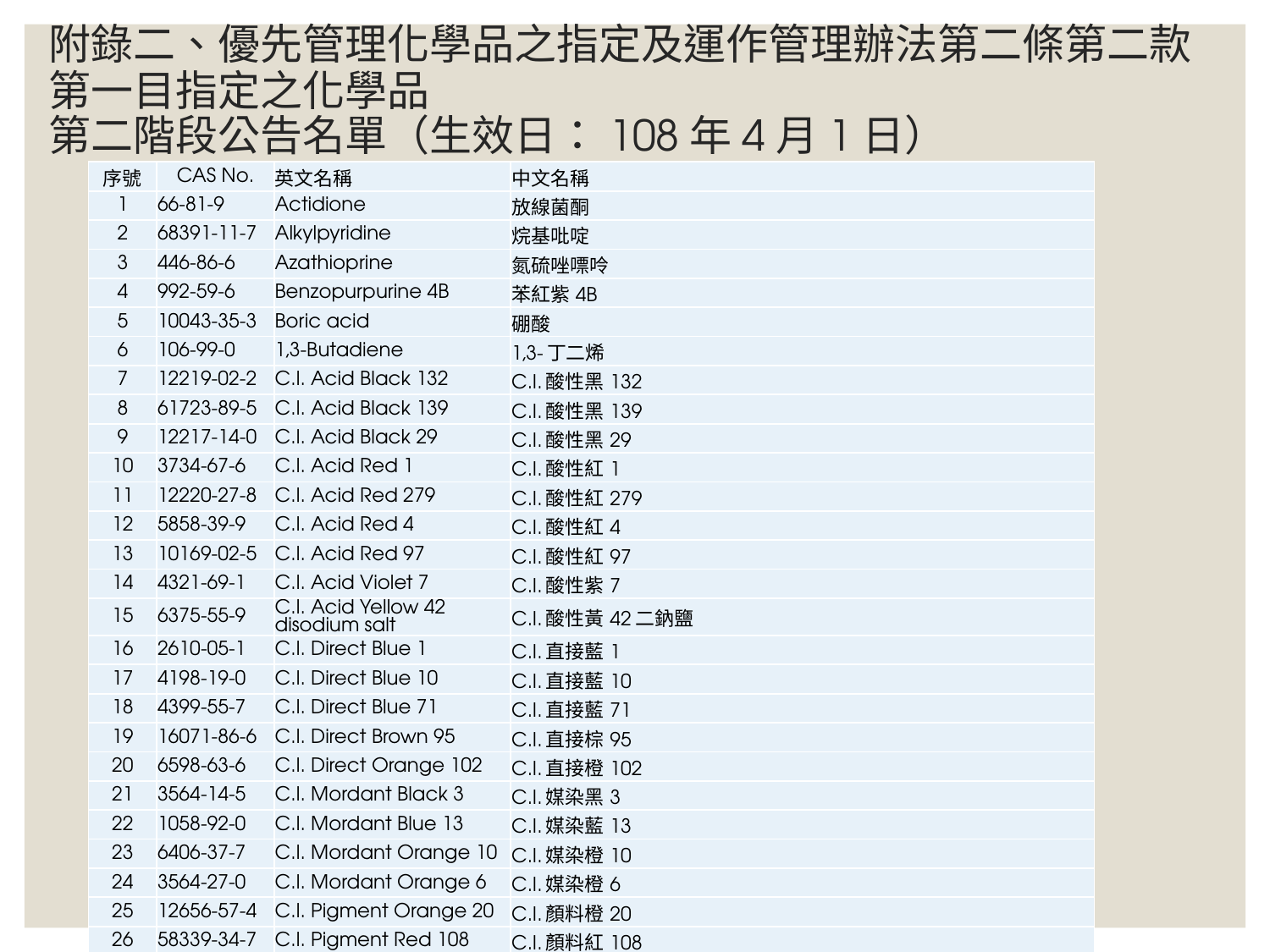

# 附錄二、優先管理化學品之指定及運作管理辦法第二條第二款第一目指定之化學品 第二階段公告名單（生效日：108年4月1日）
| 序號 | CAS No. | 英文名稱 | 中文名稱 |
| --- | --- | --- | --- |
| 1 | 66-81-9 | Actidione | 放線菌酮 |
| 2 | 68391-11-7 | Alkylpyridine | 烷基吡啶 |
| 3 | 446-86-6 | Azathioprine | 氮硫唑嘌呤 |
| 4 | 992-59-6 | Benzopurpurine 4B | 苯紅紫4B |
| 5 | 10043-35-3 | Boric acid | 硼酸 |
| 6 | 106-99-0 | 1,3-Butadiene | 1,3-丁二烯 |
| 7 | 12219-02-2 | C.I. Acid Black 132 | C.I.酸性黑132 |
| 8 | 61723-89-5 | C.I. Acid Black 139 | C.I.酸性黑139 |
| 9 | 12217-14-0 | C.I. Acid Black 29 | C.I.酸性黑29 |
| 10 | 3734-67-6 | C.I. Acid Red 1 | C.I.酸性紅1 |
| 11 | 12220-27-8 | C.I. Acid Red 279 | C.I.酸性紅279 |
| 12 | 5858-39-9 | C.I. Acid Red 4 | C.I.酸性紅4 |
| 13 | 10169-02-5 | C.I. Acid Red 97 | C.I.酸性紅97 |
| 14 | 4321-69-1 | C.I. Acid Violet 7 | C.I.酸性紫7 |
| 15 | 6375-55-9 | C.I. Acid Yellow 42 disodium salt | C.I.酸性黃42二鈉鹽 |
| 16 | 2610-05-1 | C.I. Direct Blue 1 | C.I.直接藍1 |
| 17 | 4198-19-0 | C.I. Direct Blue 10 | C.I.直接藍10 |
| 18 | 4399-55-7 | C.I. Direct Blue 71 | C.I.直接藍71 |
| 19 | 16071-86-6 | C.I. Direct Brown 95 | C.I.直接棕95 |
| 20 | 6598-63-6 | C.I. Direct Orange 102 | C.I.直接橙102 |
| 21 | 3564-14-5 | C.I. Mordant Black 3 | C.I.媒染黑3 |
| 22 | 1058-92-0 | C.I. Mordant Blue 13 | C.I.媒染藍13 |
| 23 | 6406-37-7 | C.I. Mordant Orange 10 | C.I.媒染橙10 |
| 24 | 3564-27-0 | C.I. Mordant Orange 6 | C.I.媒染橙6 |
| 25 | 12656-57-4 | C.I. Pigment Orange 20 | C.I.顏料橙20 |
| 26 | 58339-34-7 | C.I. Pigment Red 108 | C.I.顏料紅108 |
| 27 | 37300-23-5 | C.I. Pigment Yellow 36 | C.I.顏料黃36 |
| 28 | 68132-91-2 | C.I. Reactive Blue 160 | C.I.反應藍160 |